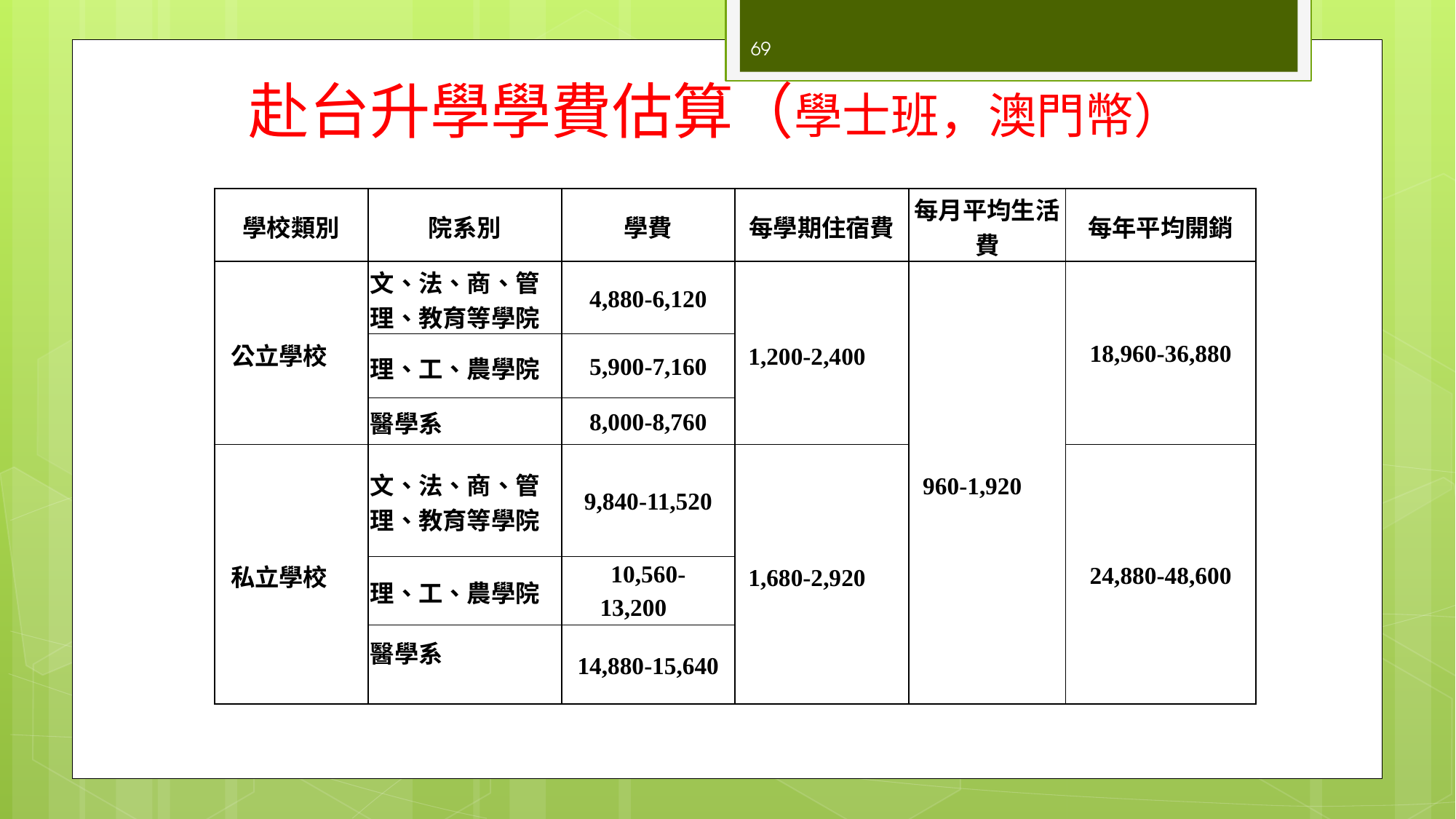

69
赴台升學學費估算（學士班，澳門幣）
| 學校類別 | 院系別 | 學費 | 每學期住宿費 | 每月平均生活費 | 每年平均開銷 |
| --- | --- | --- | --- | --- | --- |
| 公立學校 | 文、法、商、管理、教育等學院 | 4,880-6,120 | 1,200-2,400 | 960-1,920 | 18,960-36,880 |
|  | 理、工、農學院 | 5,900-7,160 |  |  |  |
|  | 醫學系 | 8,000-8,760 |  |  |  |
| 私立學校 | 文、法、商、管理、教育等學院 | 9,840-11,520 | 1,680-2,920 |  | 24,880-48,600 |
|  | 理、工、農學院 | 10,560-13,200 |  |  |  |
|  | 醫學系 | 14,880-15,640 |  |  |  |